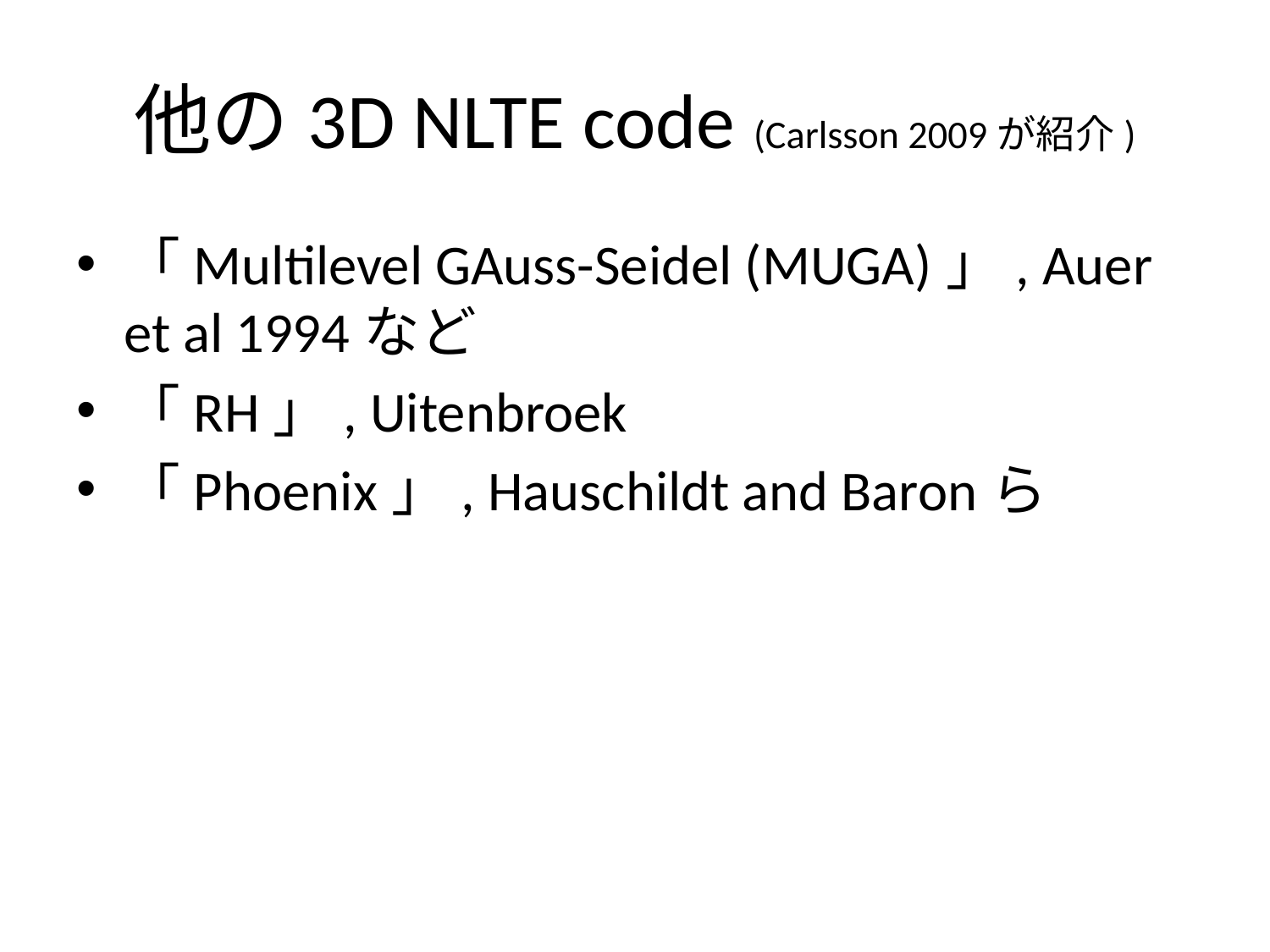

# 他の3D NLTE code (Carlsson 2009が紹介)
「Multilevel GAuss-Seidel (MUGA)」, Auer et al 1994など
「RH」, Uitenbroek
「Phoenix」, Hauschildt and Baronら